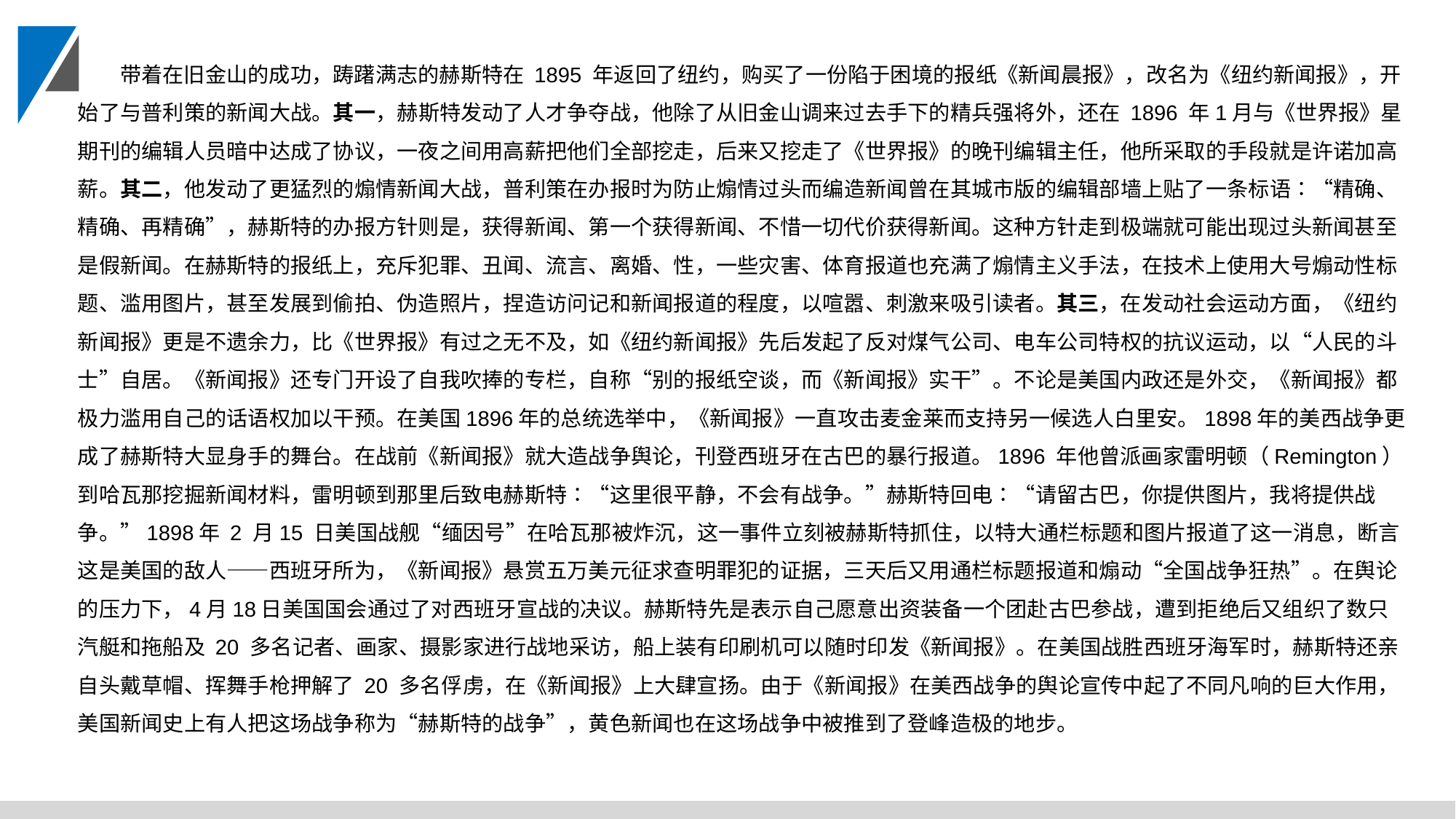

带着在旧金山的成功，踌躇满志的赫斯特在 1895 年返回了纽约，购买了一份陷于困境的报纸《新闻晨报》，改名为《纽约新闻报》，开始了与普利策的新闻大战。其一，赫斯特发动了人才争夺战，他除了从旧金山调来过去手下的精兵强将外，还在 1896 年1月与《世界报》星期刊的编辑人员暗中达成了协议，一夜之间用高薪把他们全部挖走，后来又挖走了《世界报》的晚刊编辑主任，他所采取的手段就是许诺加高薪。其二，他发动了更猛烈的煽情新闻大战，普利策在办报时为防止煽情过头而编造新闻曾在其城市版的编辑部墙上贴了一条标语∶“精确、精确、再精确”，赫斯特的办报方针则是，获得新闻、第一个获得新闻、不惜一切代价获得新闻。这种方针走到极端就可能出现过头新闻甚至是假新闻。在赫斯特的报纸上，充斥犯罪、丑闻、流言、离婚、性，一些灾害、体育报道也充满了煽情主义手法，在技术上使用大号煽动性标题、滥用图片，甚至发展到偷拍、伪造照片，捏造访问记和新闻报道的程度，以喧嚣、刺激来吸引读者。其三，在发动社会运动方面，《纽约新闻报》更是不遗余力，比《世界报》有过之无不及，如《纽约新闻报》先后发起了反对煤气公司、电车公司特权的抗议运动，以“人民的斗士”自居。《新闻报》还专门开设了自我吹捧的专栏，自称“别的报纸空谈，而《新闻报》实干”。不论是美国内政还是外交，《新闻报》都极力滥用自己的话语权加以干预。在美国1896年的总统选举中，《新闻报》一直攻击麦金莱而支持另一候选人白里安。1898年的美西战争更成了赫斯特大显身手的舞台。在战前《新闻报》就大造战争舆论，刊登西班牙在古巴的暴行报道。1896 年他曾派画家雷明顿（Remington）到哈瓦那挖掘新闻材料，雷明顿到那里后致电赫斯特∶“这里很平静，不会有战争。”赫斯特回电∶“请留古巴，你提供图片，我将提供战争。”1898年 2 月15 日美国战舰“缅因号”在哈瓦那被炸沉，这一事件立刻被赫斯特抓住，以特大通栏标题和图片报道了这一消息，断言这是美国的敌人——西班牙所为，《新闻报》悬赏五万美元征求查明罪犯的证据，三天后又用通栏标题报道和煽动“全国战争狂热”。在舆论的压力下，4月18日美国国会通过了对西班牙宣战的决议。赫斯特先是表示自己愿意出资装备一个团赴古巴参战，遭到拒绝后又组织了数只汽艇和拖船及 20 多名记者、画家、摄影家进行战地采访，船上装有印刷机可以随时印发《新闻报》。在美国战胜西班牙海军时，赫斯特还亲自头戴草帽、挥舞手枪押解了 20 多名俘虏，在《新闻报》上大肆宣扬。由于《新闻报》在美西战争的舆论宣传中起了不同凡响的巨大作用，美国新闻史上有人把这场战争称为“赫斯特的战争”，黄色新闻也在这场战争中被推到了登峰造极的地步。